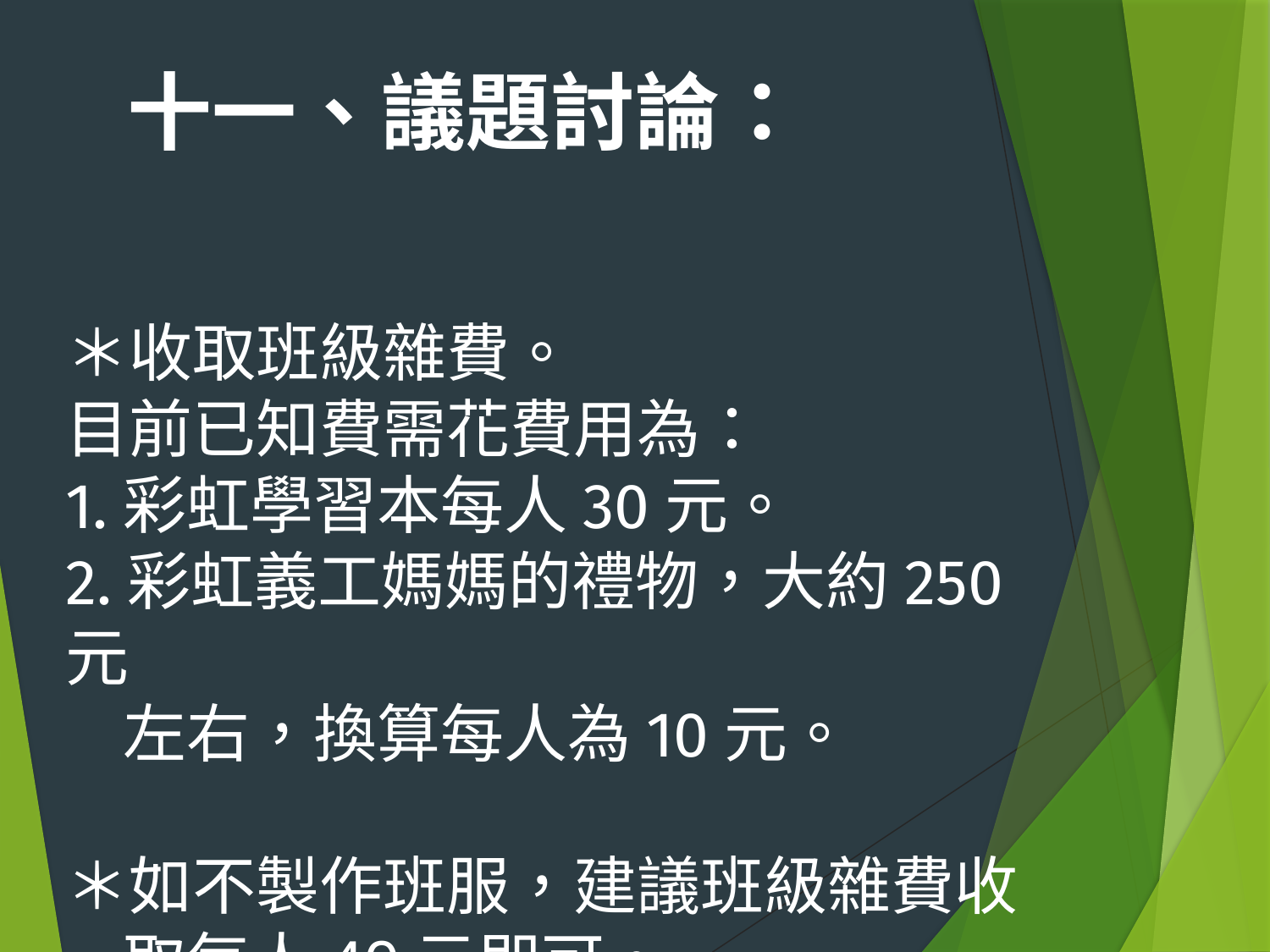

十一、議題討論：
＊收取班級雜費。
目前已知費需花費用為：
1.彩虹學習本每人30元。
2.彩虹義工媽媽的禮物，大約250元
   左右，換算每人為10元。

＊如不製作班服，建議班級雜費收
   取每人40元即可。